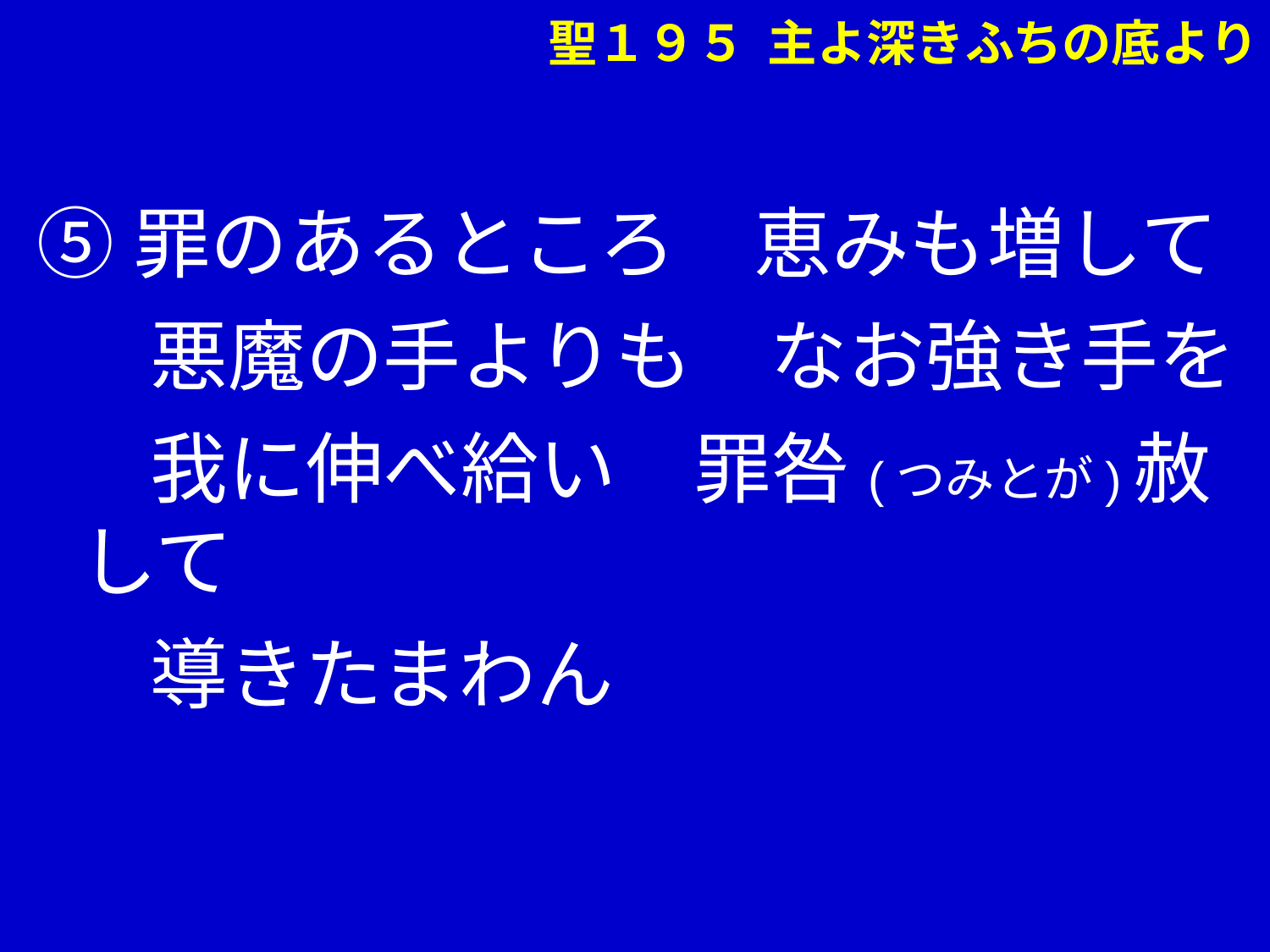

聖１９５  主よ深きふちの底より

⑤罪のあるところ　恵みも増して
 　悪魔の手よりも　なお強き手を
 　我に伸べ給い　罪咎(つみとが)赦して
 　導きたまわん